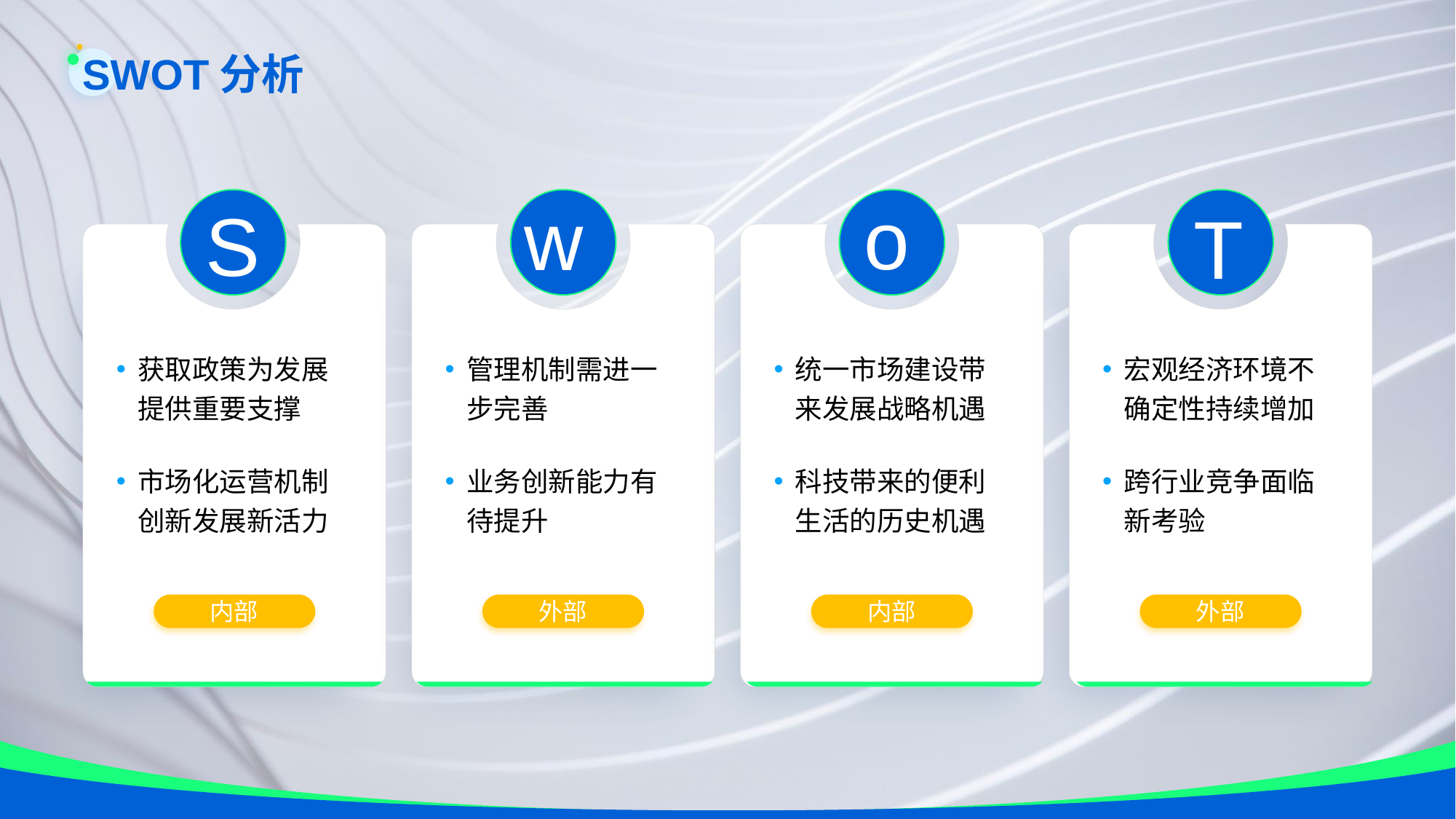

SWOT分析

o

w

S
T

获取政策为发展提供重要支撑
管理机制需进一步完善
统一市场建设带来发展战略机遇
宏观经济环境不确定性持续增加
市场化运营机制创新发展新活力
业务创新能力有待提升
科技带来的便利生活的历史机遇
跨行业竞争面临新考验

内部

外部

内部

外部